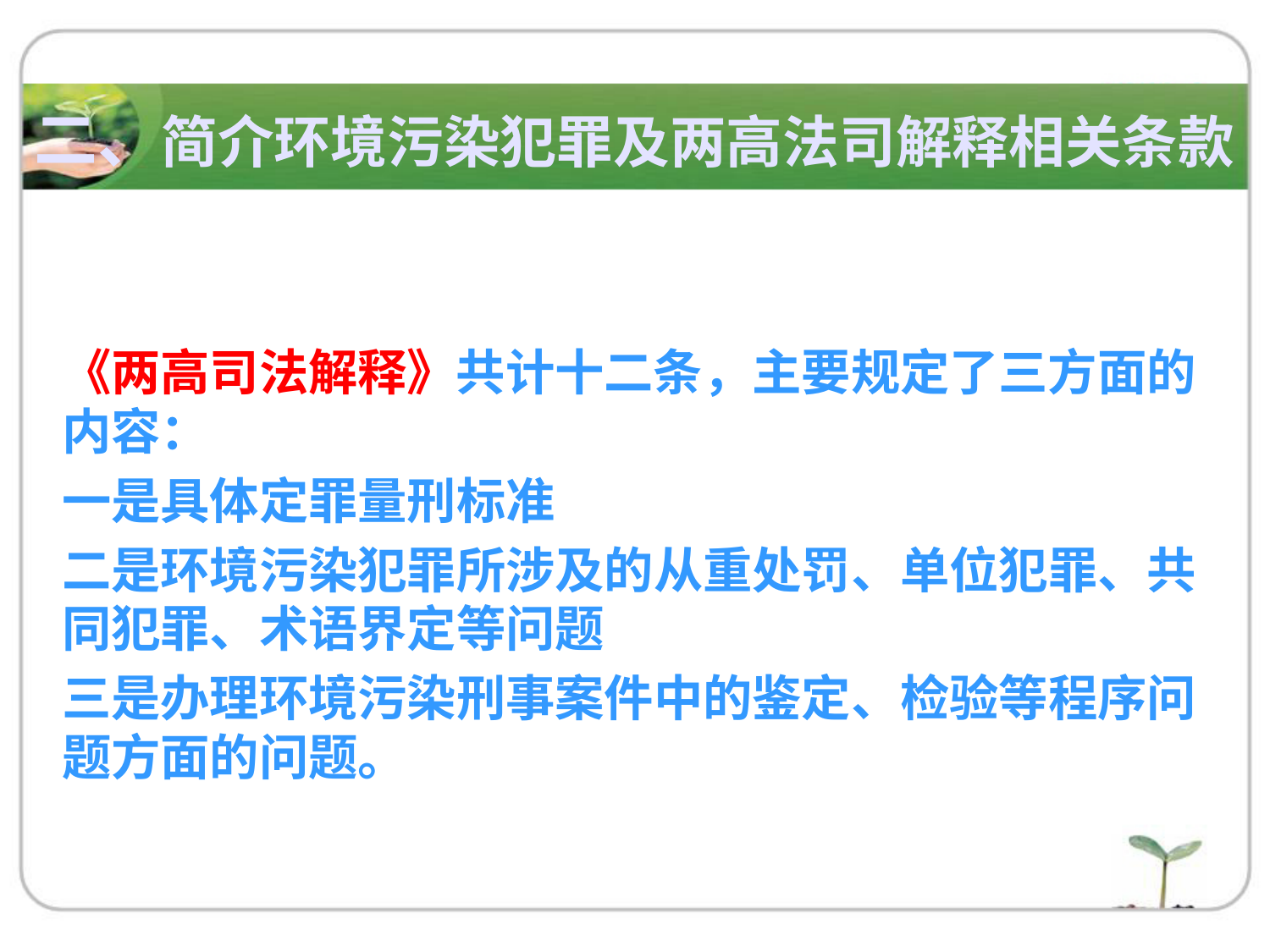

二、简介环境污染犯罪及两高法司解释相关条款

《两高司法解释》共计十二条，主要规定了三方面的内容：
一是具体定罪量刑标准
二是环境污染犯罪所涉及的从重处罚、单位犯罪、共同犯罪、术语界定等问题
三是办理环境污染刑事案件中的鉴定、检验等程序问题方面的问题。